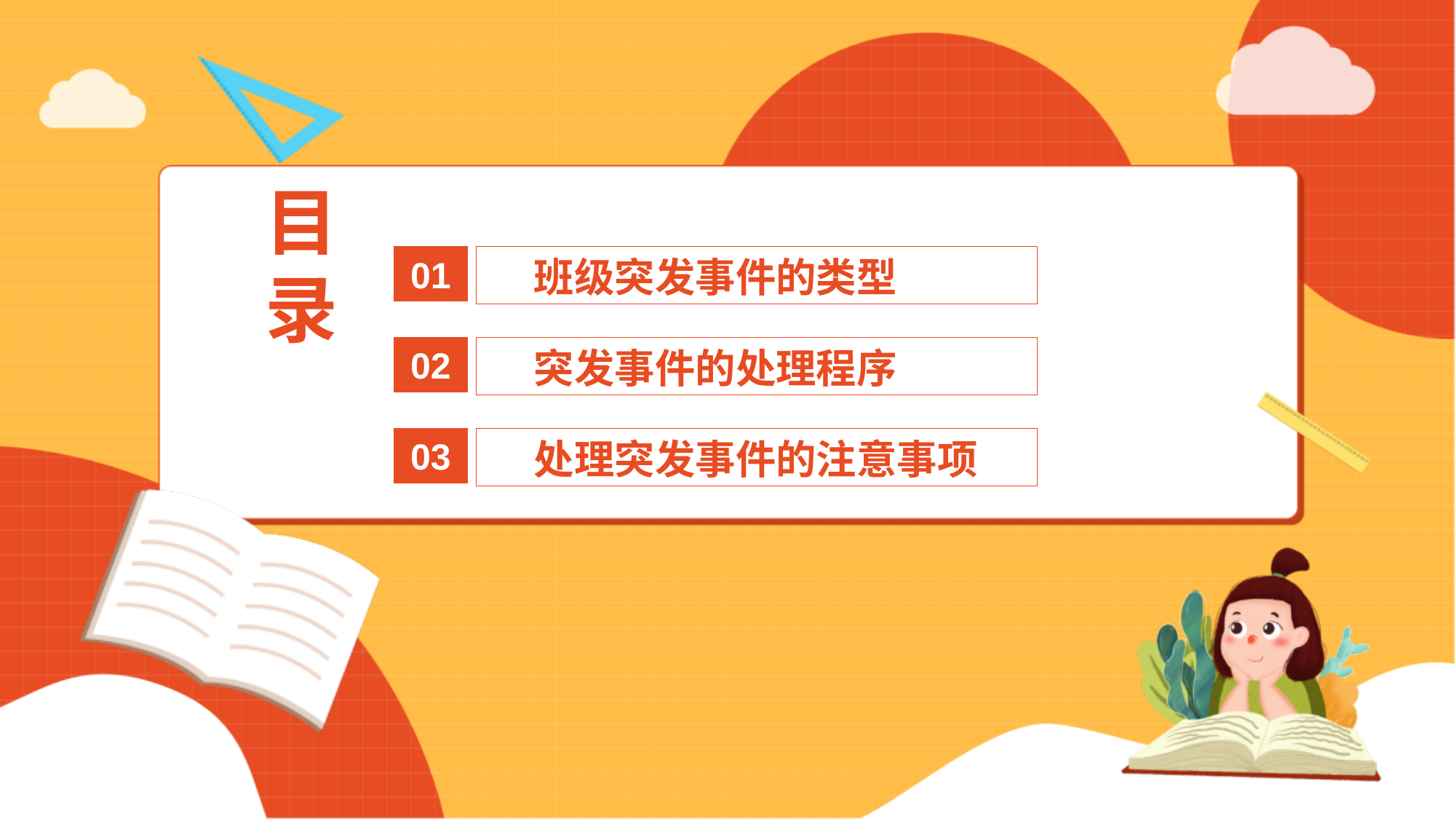

目 录
班级突发事件的类型
01
02
突发事件的处理程序
处理突发事件的注意事项
03